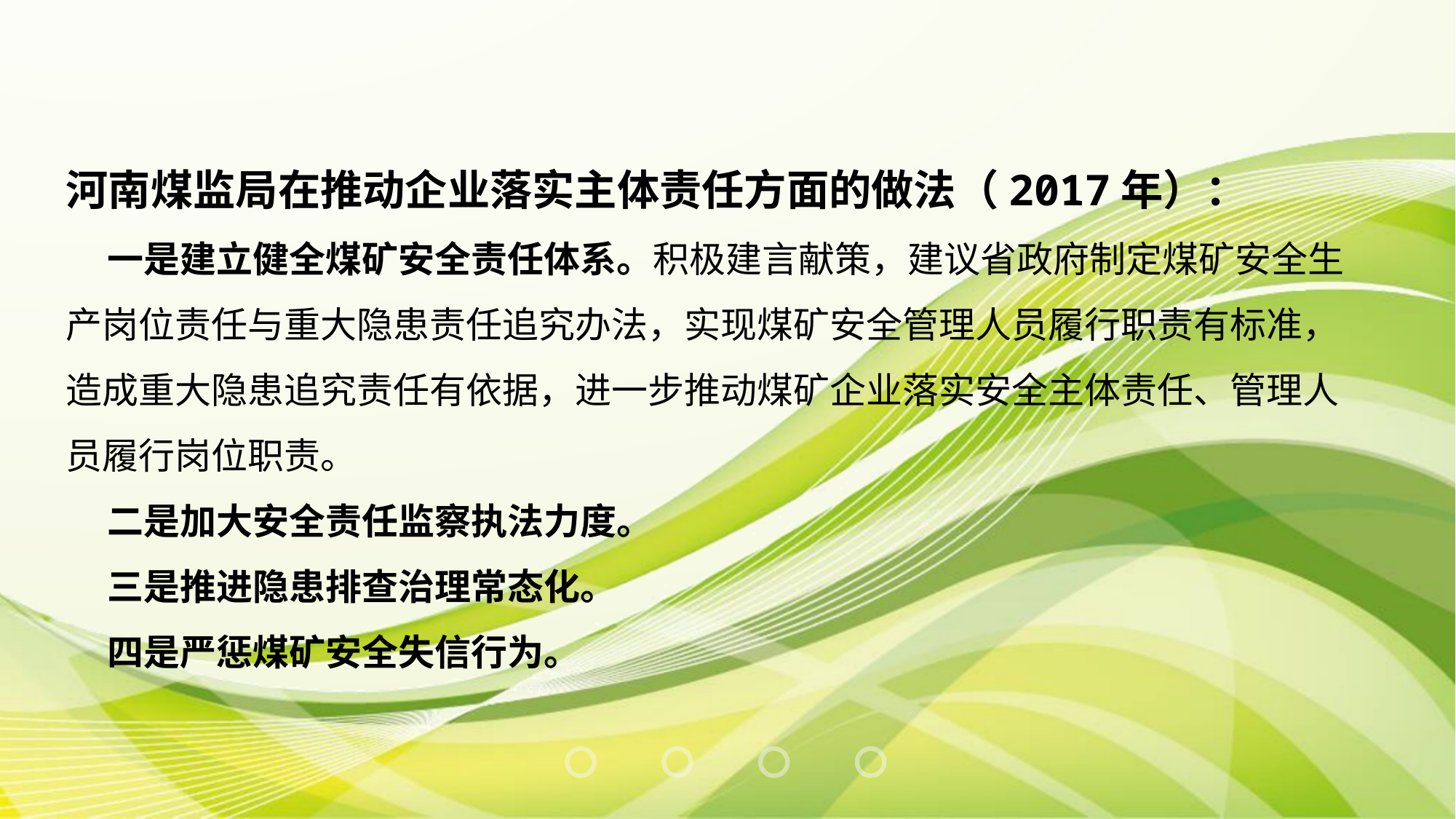

河南煤监局在推动企业落实主体责任方面的做法（2017年）：
    一是建立健全煤矿安全责任体系。积极建言献策，建议省政府制定煤矿安全生产岗位责任与重大隐患责任追究办法，实现煤矿安全管理人员履行职责有标准，造成重大隐患追究责任有依据，进一步推动煤矿企业落实安全主体责任、管理人员履行岗位职责。
    二是加大安全责任监察执法力度。
    三是推进隐患排查治理常态化。
    四是严惩煤矿安全失信行为。